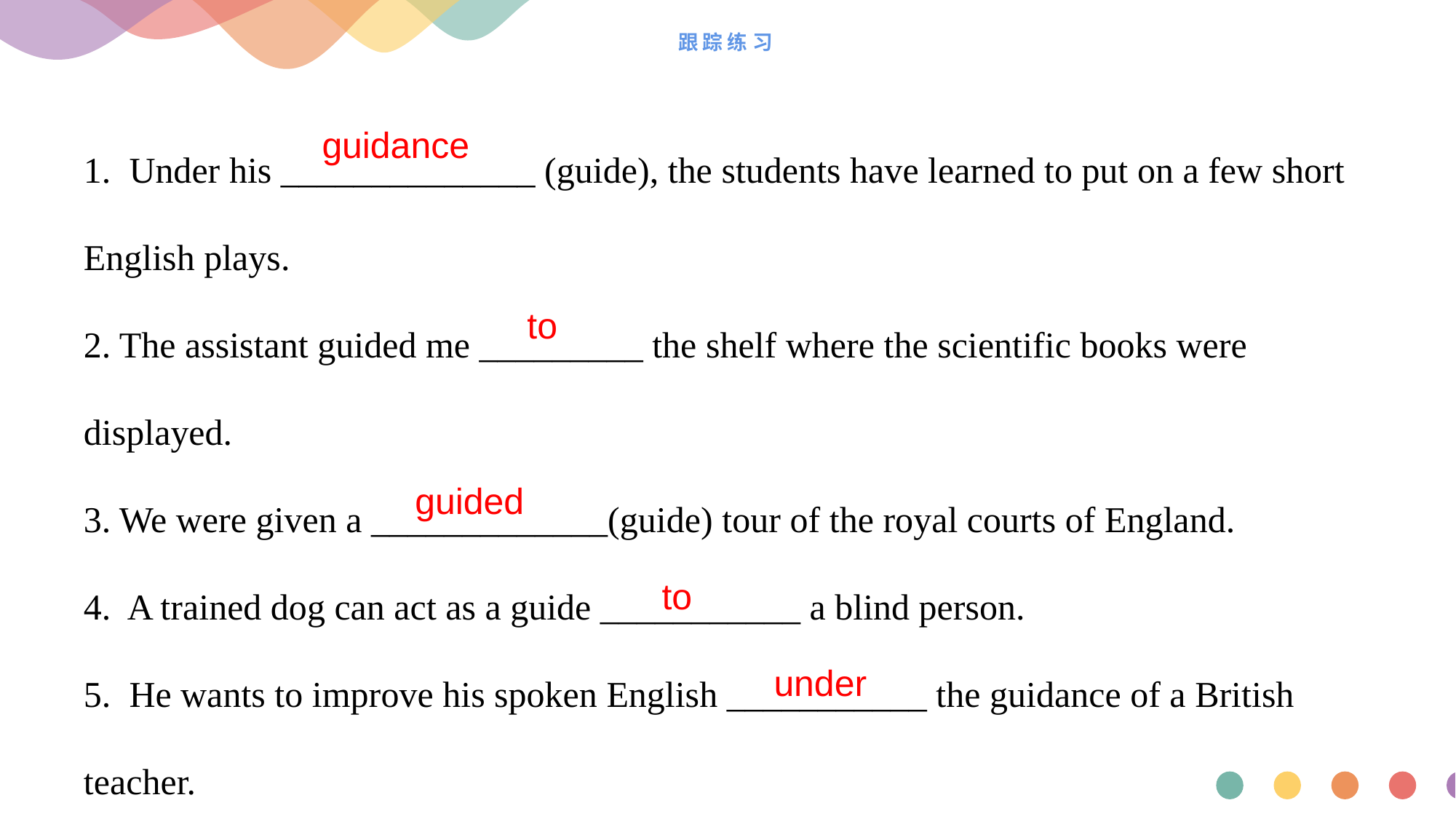

# 跟踪练习
1.  Under his ______________ (guide), the students have learned to put on a few short English plays.
2. The assistant guided me _________ the shelf where the scientific books were displayed.
3. We were given a _____________(guide) tour of the royal courts of England.
4.  A trained dog can act as a guide ___________ a blind person.
5.  He wants to improve his spoken English ___________ the guidance of a British teacher.
 guidance
  to
  guided
   to
  under